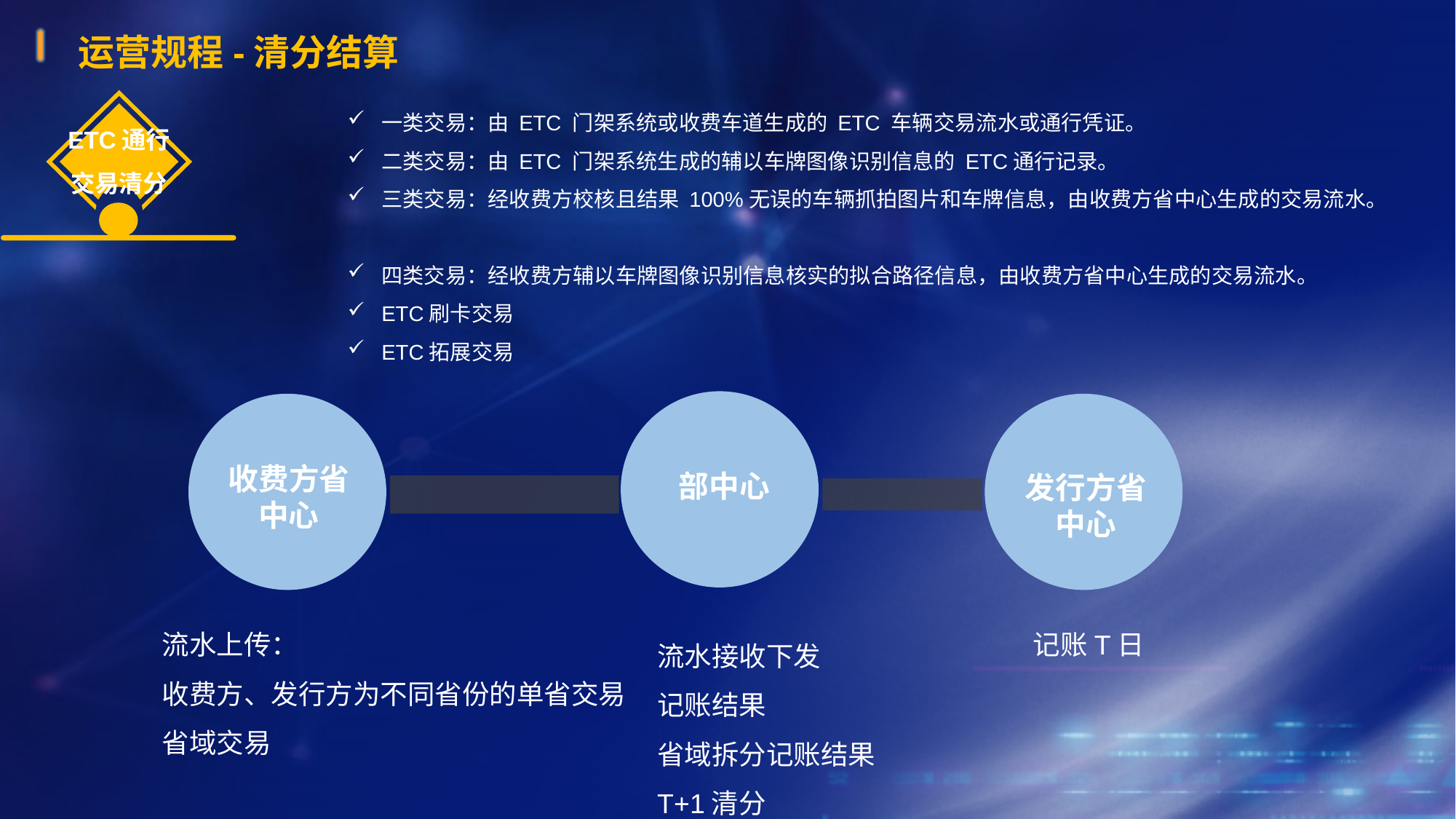

运营规程-清分结算
ETC通行交易清分
一类交易：由 ETC 门架系统或收费车道生成的 ETC 车辆交易流水或通行凭证。
二类交易：由 ETC 门架系统生成的辅以车牌图像识别信息的 ETC通行记录。
三类交易：经收费方校核且结果 100%无误的车辆抓拍图片和车牌信息，由收费方省中心生成的交易流水。
四类交易：经收费方辅以车牌图像识别信息核实的拟合路径信息，由收费方省中心生成的交易流水。
ETC刷卡交易
ETC拓展交易

收费方省中心
部中心
发行方省中心

流水上传：
收费方、发行方为不同省份的单省交易
省域交易
记账T日
流水接收下发
记账结果
省域拆分记账结果
T+1清分